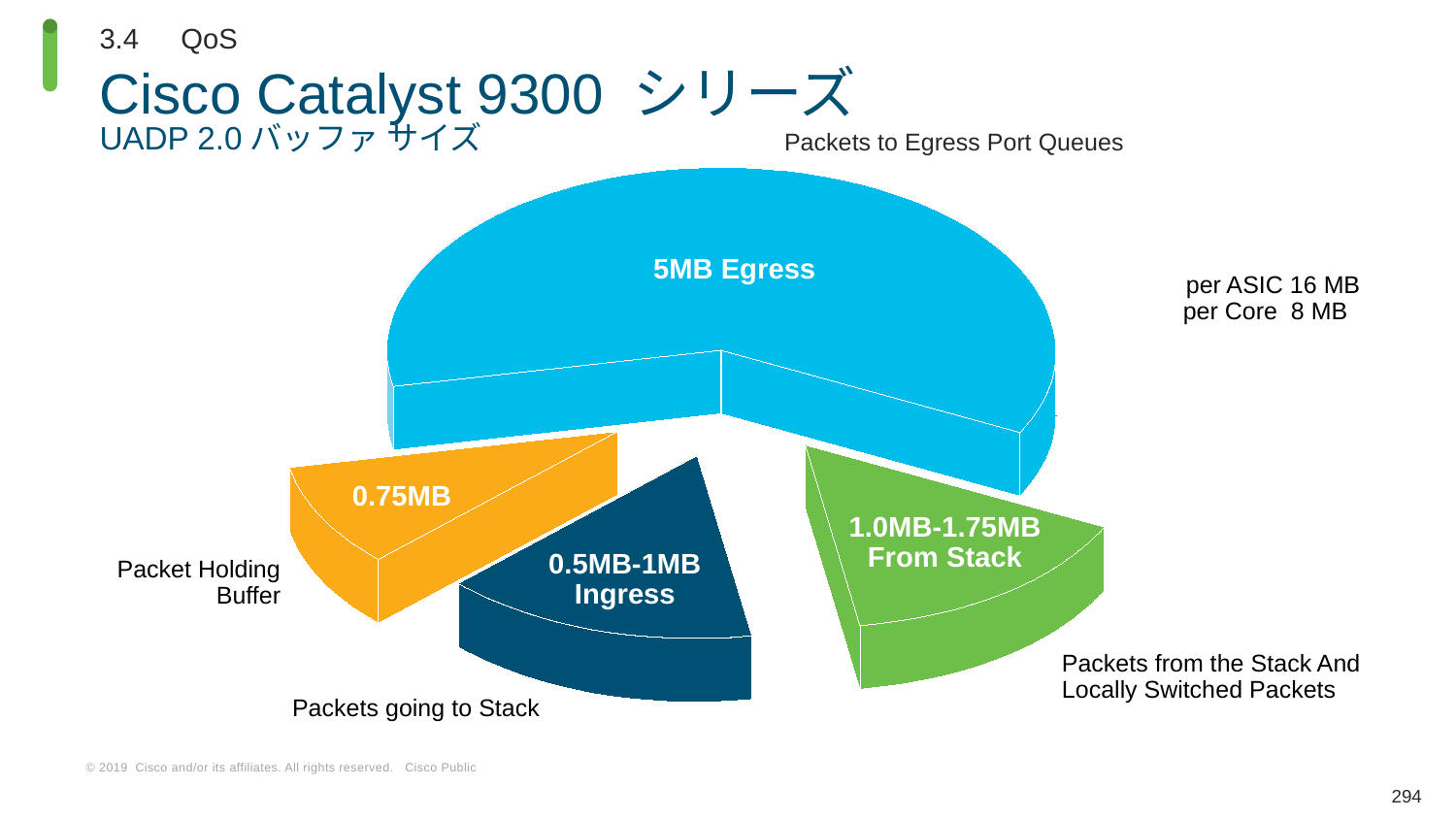

3.4　QoS
# Cisco Catalyst 9300 シリーズ UADP 2.0バッファ サイズ
Packets to Egress Port Queues

5MB Egress

per ASIC 16 MB
per Core  8 MB

0.75MB
Packet Holding Buffer

1.0MB-1.75MB From Stack
Packets from the Stack And Locally Switched Packets

0.5MB-1MB Ingress
Packets going to Stack
294